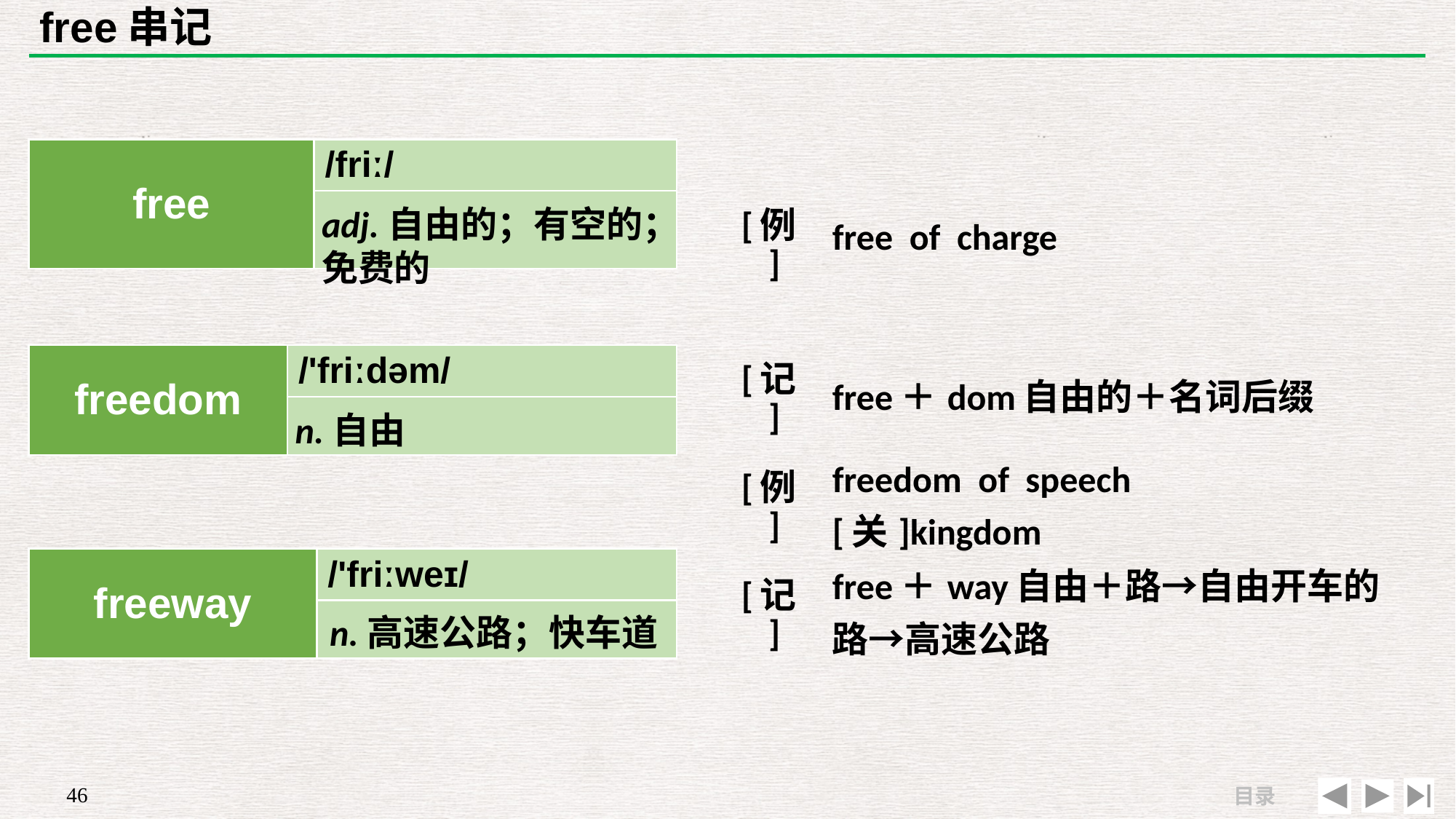

# free串记

| free | /friː/ |
| --- | --- |
|  |  |
|  |  |
| --- | --- |
| [例] | free of charge |
adj.自由的；有空的；免费的
| [记] | free＋dom自由的＋名词后缀 |
| --- | --- |
| [例] | freedom of speech　[关]kingdom |
| freedom | /'friːdəm/ |
| --- | --- |
|  |  |
n.自由
| freeway | /'friːweɪ/ |
| --- | --- |
|  |  |
| [记] | free＋way自由＋路→自由开车的路→高速公路 |
| --- | --- |
|  |  |
n.高速公路；快车道